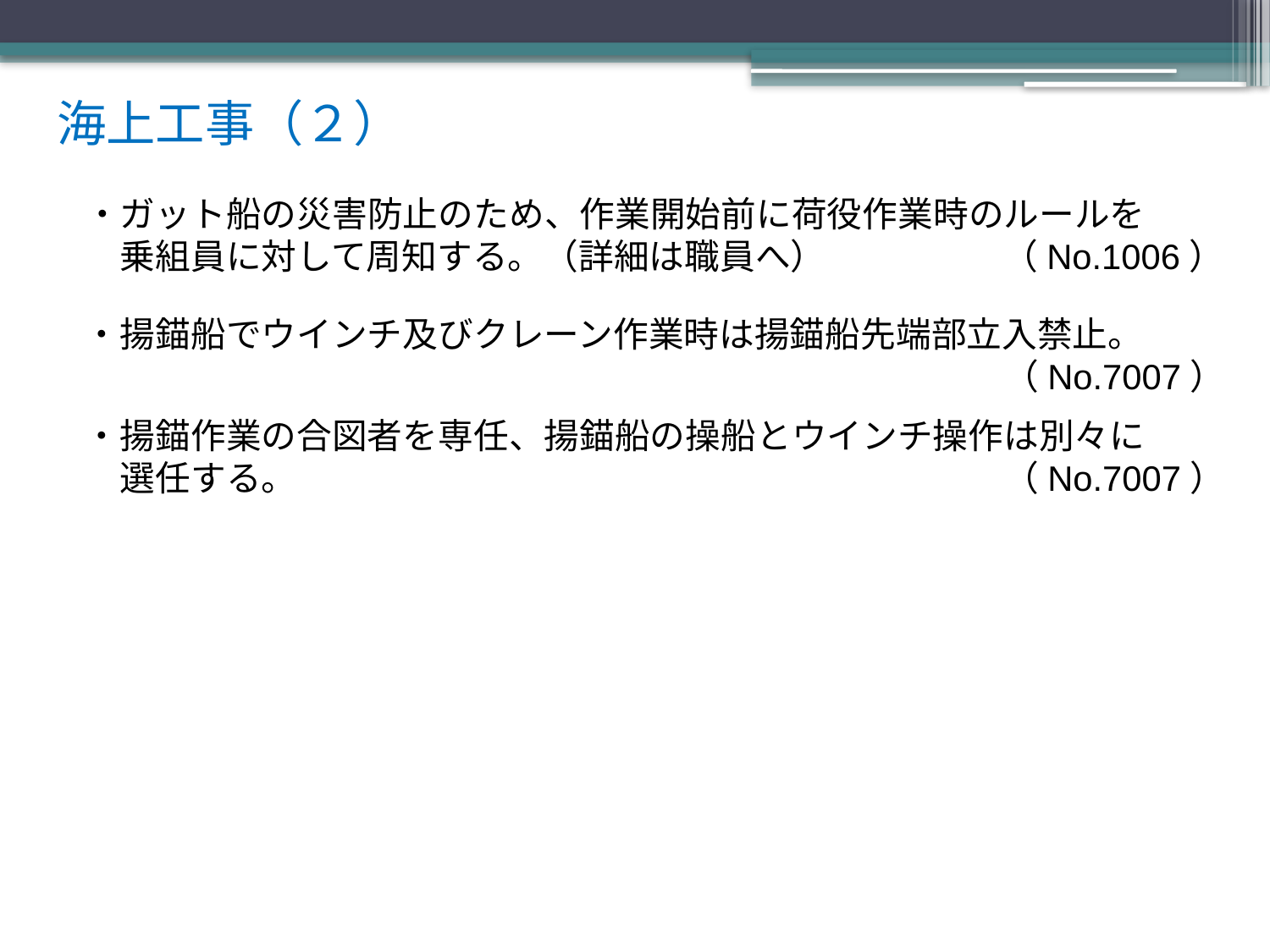

海上工事（２）
・ガット船の災害防止のため、作業開始前に荷役作業時のルールを
　乗組員に対して周知する。（詳細は職員へ）　　　　　（No.1006）
・揚錨船でウインチ及びクレーン作業時は揚錨船先端部立入禁止。
　　　　　　　　　　　　　　　　　　　　　　　　　　（No.7007）
・揚錨作業の合図者を専任、揚錨船の操船とウインチ操作は別々に
　選任する。　　　　　　　　　　　　　　　　　　　　（No.7007）